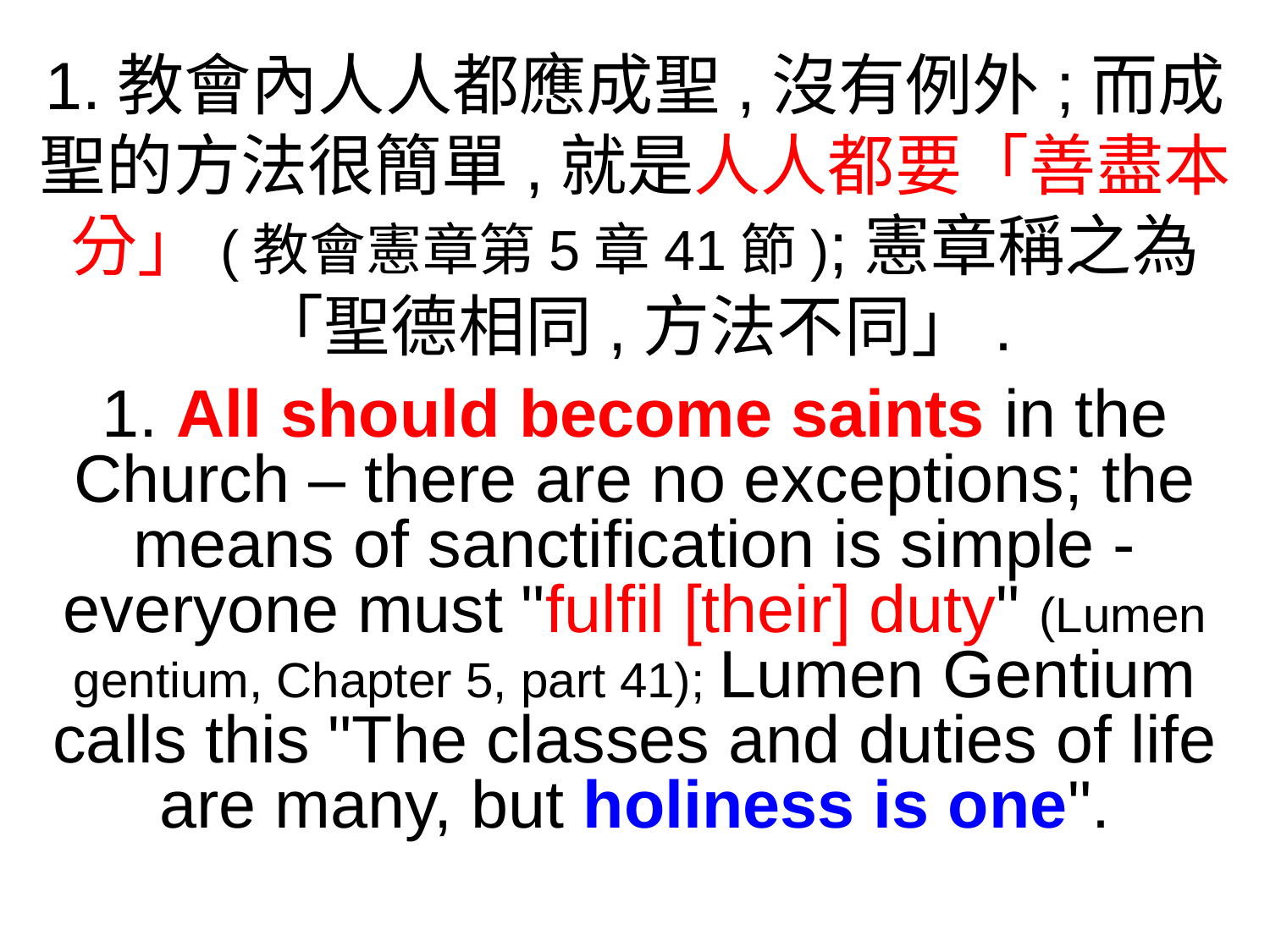

1.教會內人人都應成聖,沒有例外;而成聖的方法很簡單,就是人人都要「善盡本分」(教會憲章第5章41節);憲章稱之為
「聖德相同,方法不同」.
1. All should become saints in the Church – there are no exceptions; the means of sanctification is simple - everyone must "fulfil [their] duty" (Lumen gentium, Chapter 5, part 41); Lumen Gentium calls this "The classes and duties of life are many, but holiness is one".